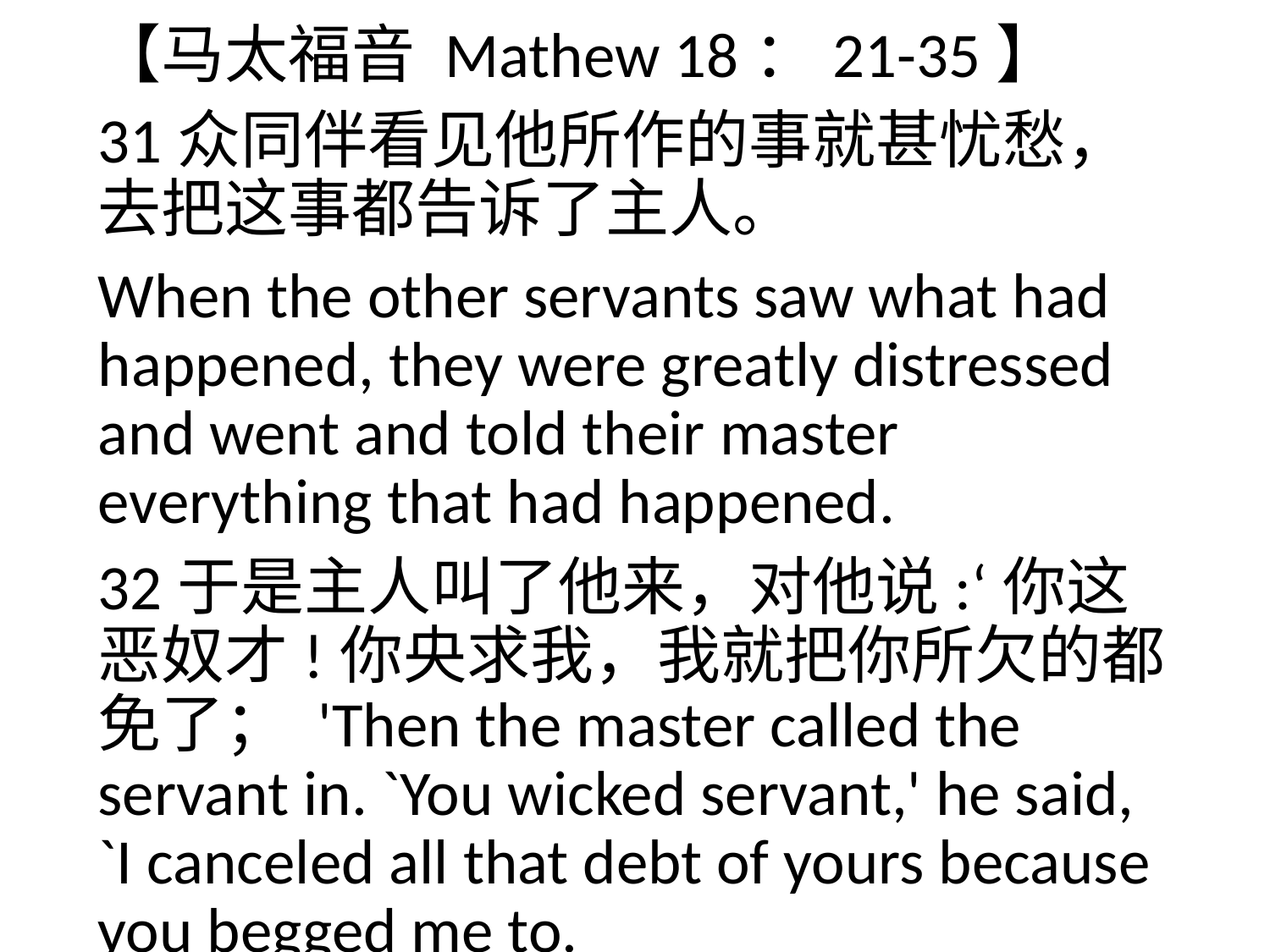

【马太福音 Mathew 18：21-35】
31众同伴看见他所作的事就甚忧愁，去把这事都告诉了主人。
When the other servants saw what had happened, they were greatly distressed and went and told their master everything that had happened.
32于是主人叫了他来，对他说:‘你这恶奴才!你央求我，我就把你所欠的都免了； 'Then the master called the servant in. `You wicked servant,' he said, `I canceled all that debt of yours because you begged me to.